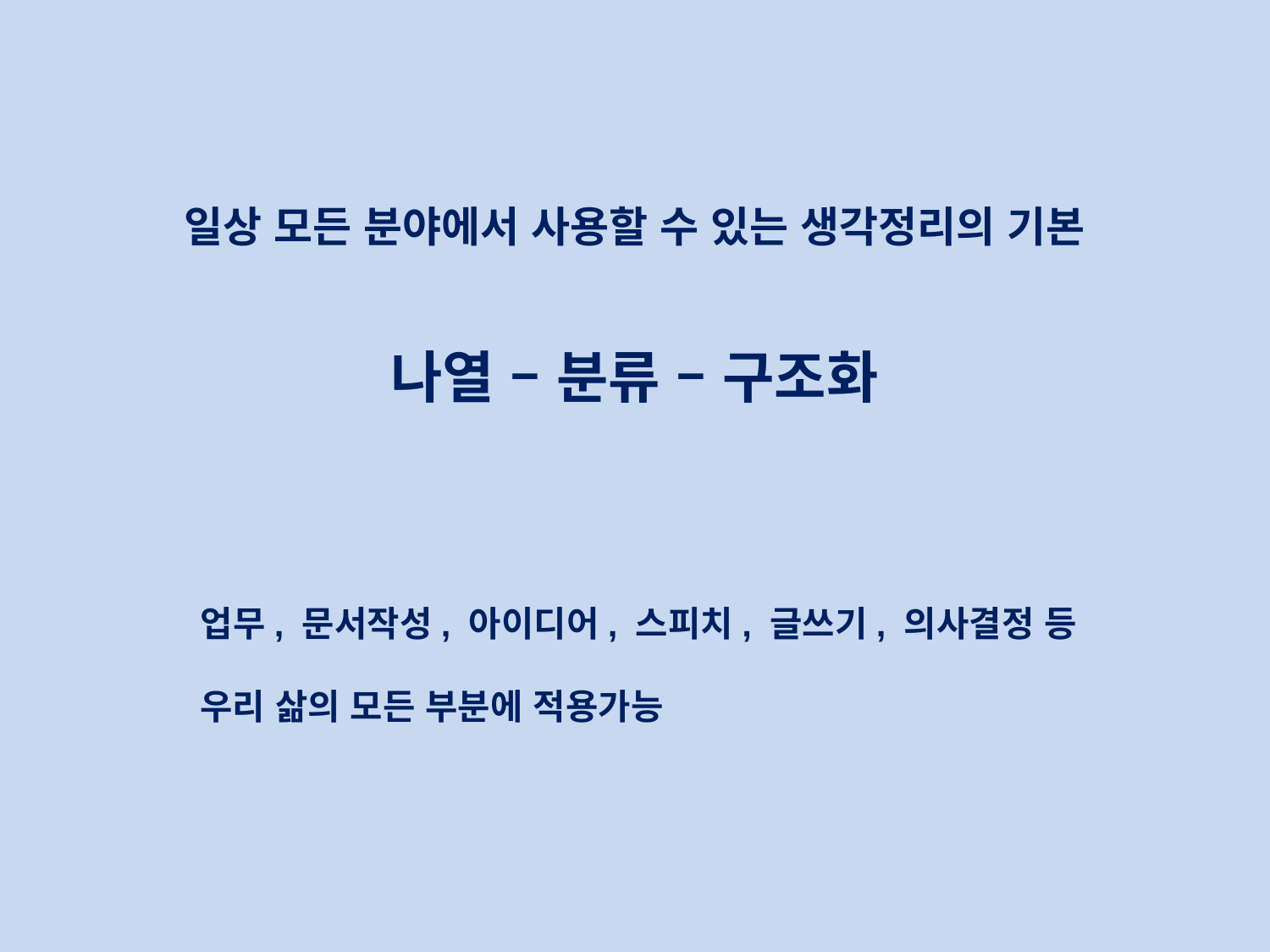

일상 모든 분야에서 사용할 수 있는 생각정리의 기본

나열 – 분류 – 구조화

           업무, 문서작성, 아이디어, 스피치, 글쓰기, 의사결정 등
                  우리 삶의 모든 부분에 적용가능